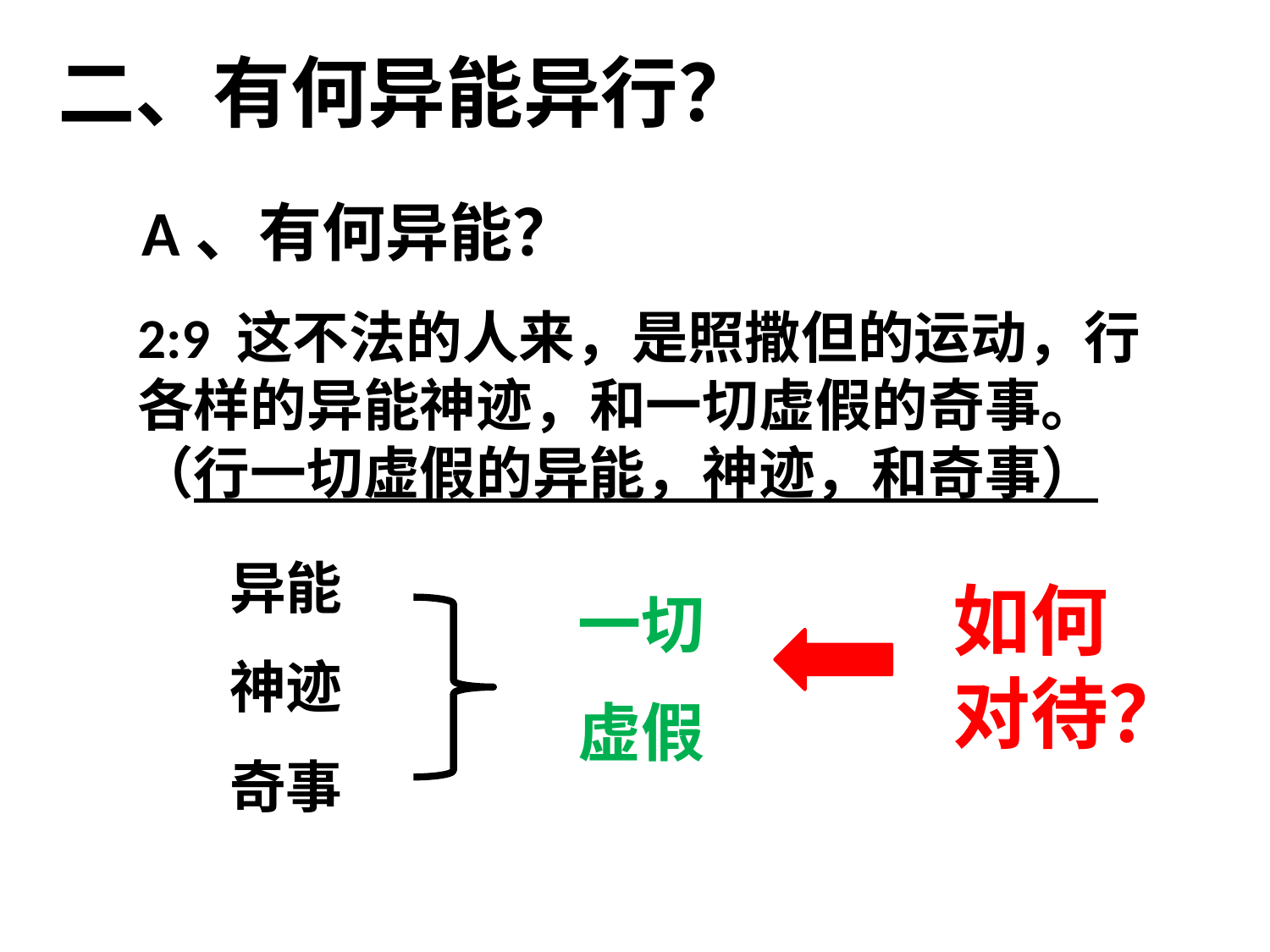

# 二、有何异能异行？
A、有何异能？
2:9 这不法的人来，是照撒但的运动，行各样的异能神迹，和一切虚假的奇事。（行一切虚假的异能，神迹，和奇事）
异能
神迹
奇事
如何对待？

一切
虚假